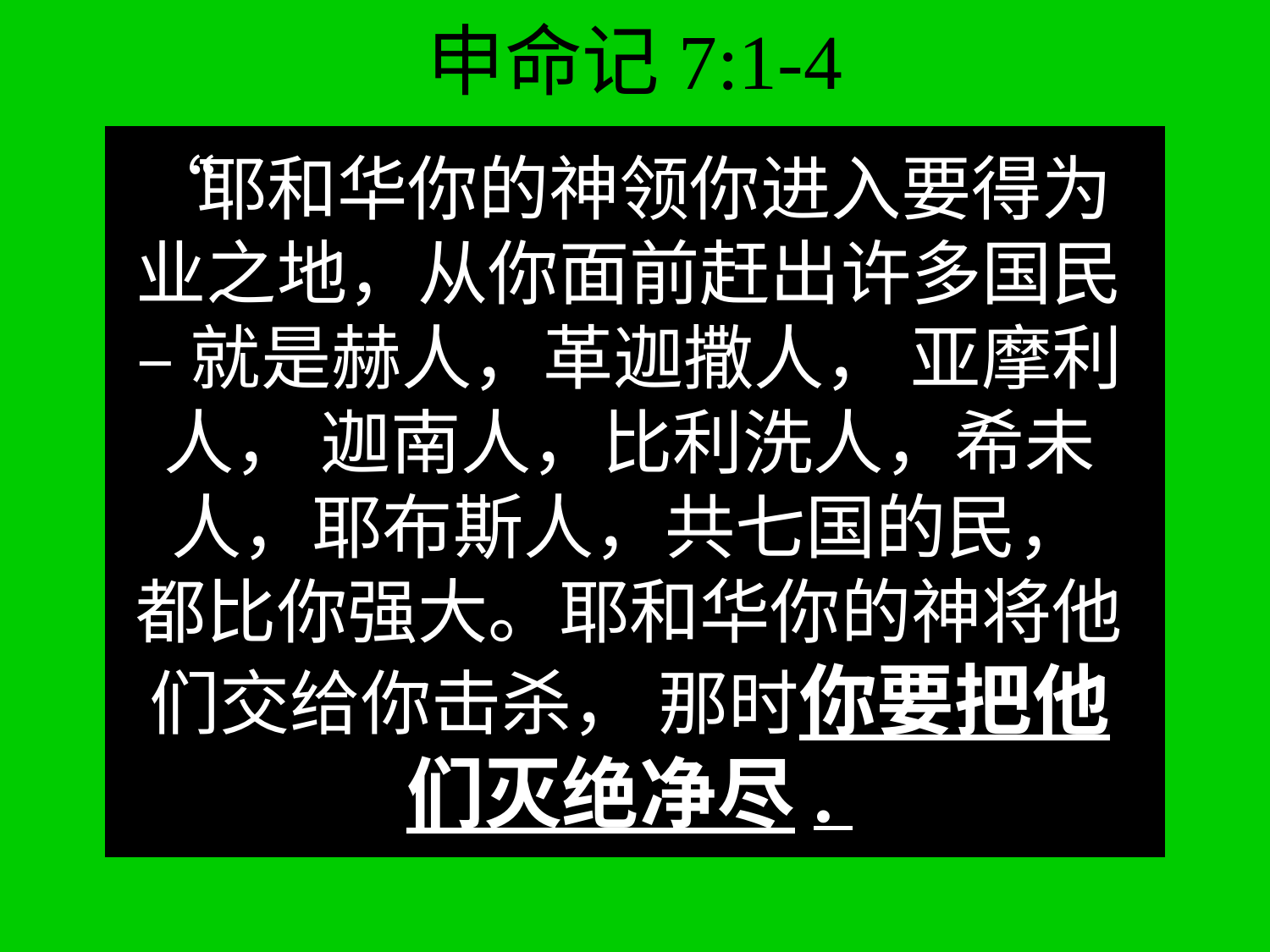

# 申命记7:1-4

“耶和华你的神领你进入要得为业之地，从你面前赶出许多国民– 就是赫人，革迦撒人， 亚摩利人， 迦南人，比利洗人，希未人，耶布斯人，共七国的民， 都比你强大。耶和华你的神将他们交给你击杀， 那时你要把他们灭绝净尽.